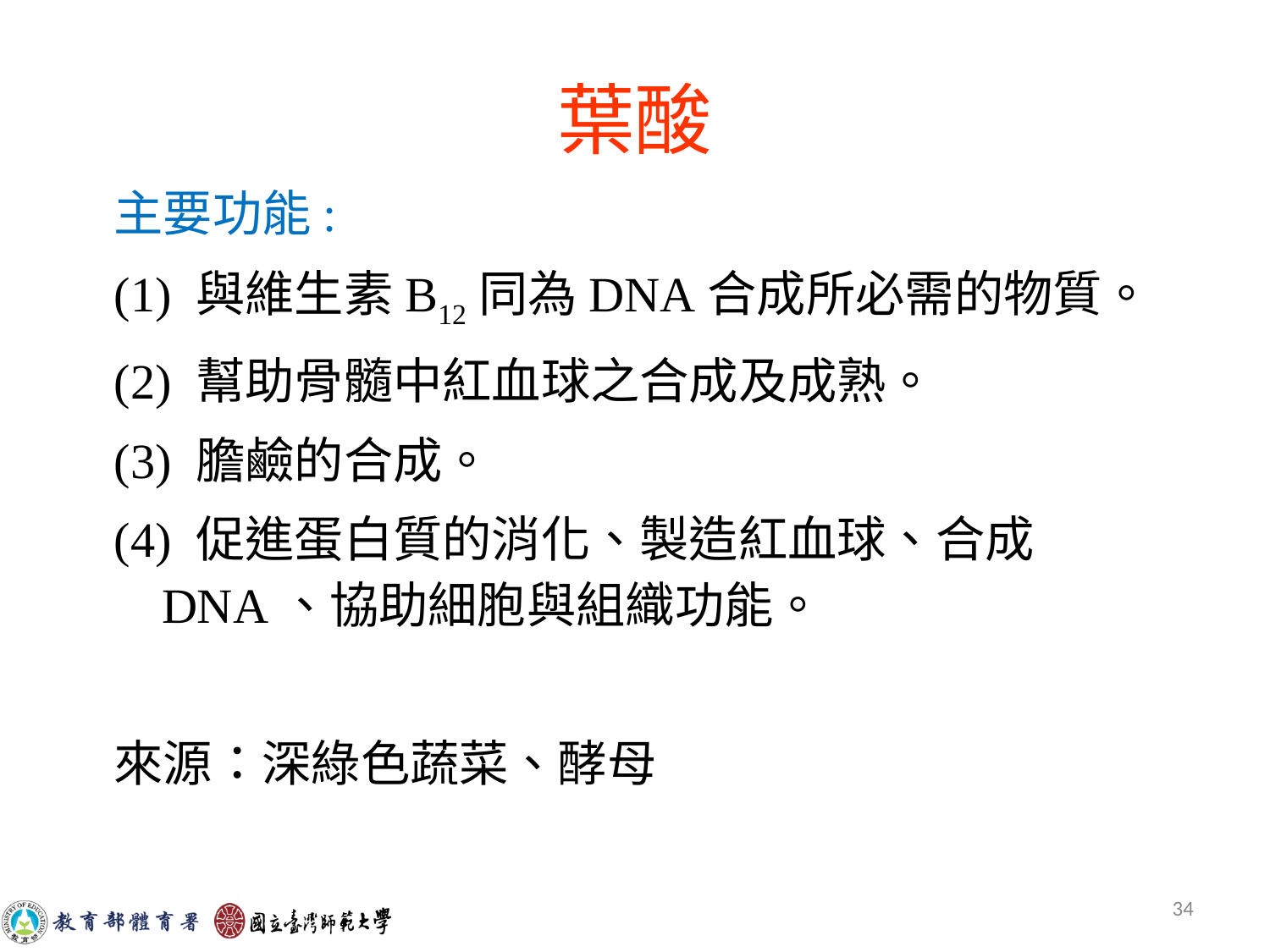

# 葉酸
主要功能:
(1) 與維生素B12同為DNA合成所必需的物質。
(2) 幫助骨髓中紅血球之合成及成熟。
(3) 膽鹼的合成。
(4) 促進蛋白質的消化、製造紅血球、合成DNA、協助細胞與組織功能。

來源：深綠色蔬菜、酵母

34